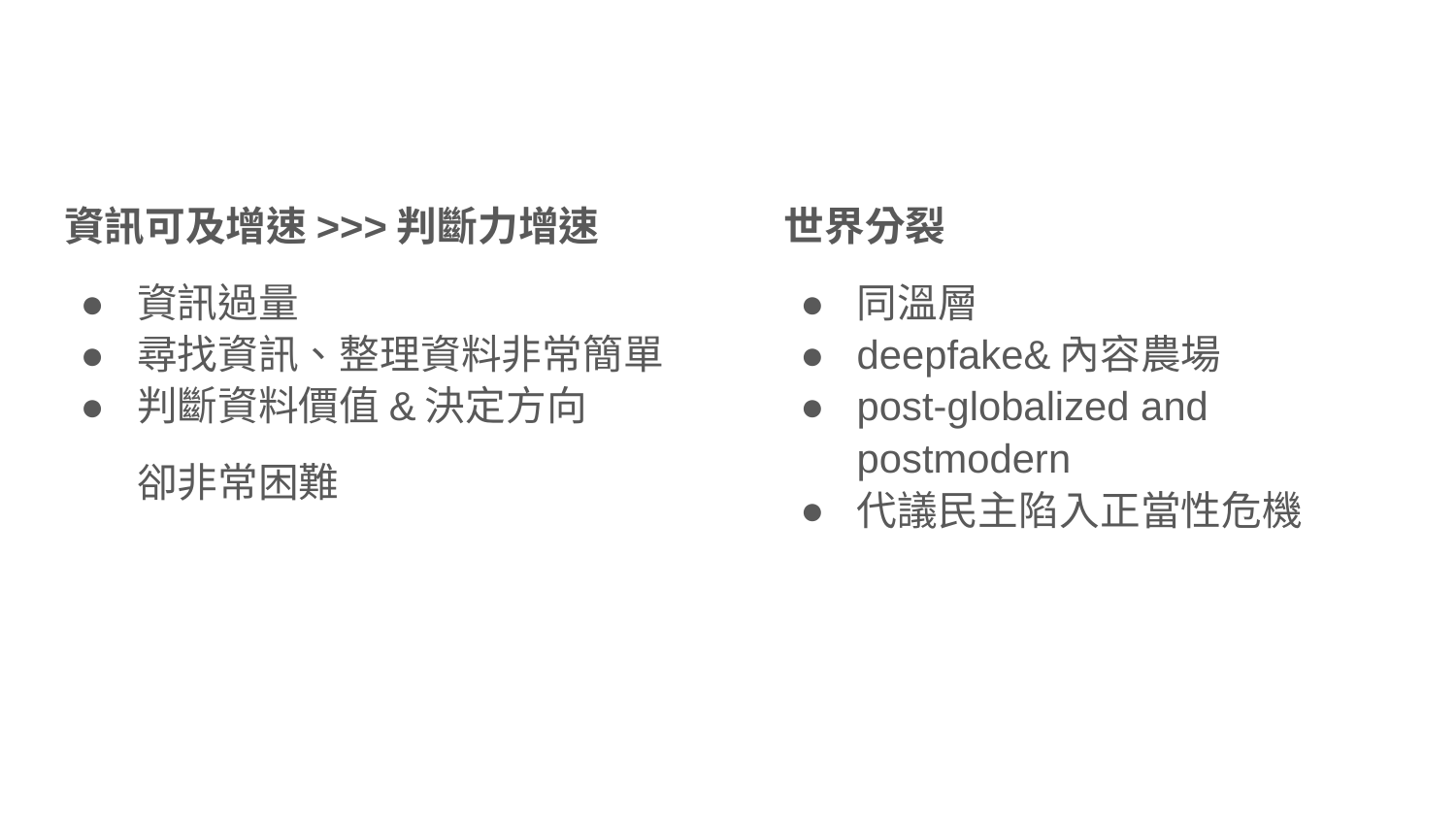

#
資訊可及增速>>>判斷力增速
資訊過量
尋找資訊、整理資料非常簡單
判斷資料價值&決定方向
卻非常困難

世界分裂
同溫層
deepfake&內容農場
post-globalized and postmodern
代議民主陷入正當性危機